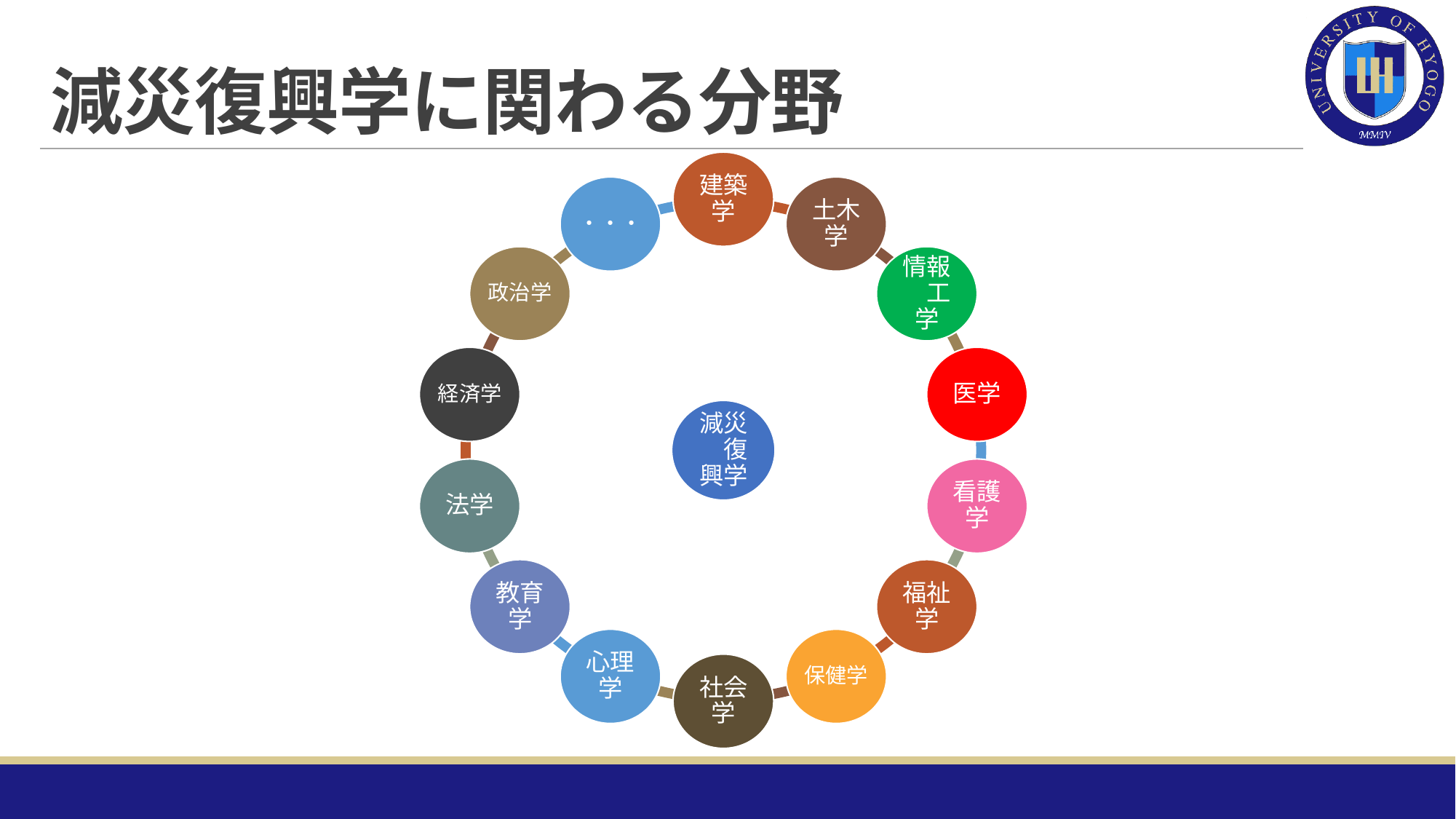

# 減災復興学に関わる分野

建築学

・・・
土木学

政治学
情報　工学

経済学
医学

減災　復興学

法学
看護学

教育学
福祉学

心理学
保健学

社会学